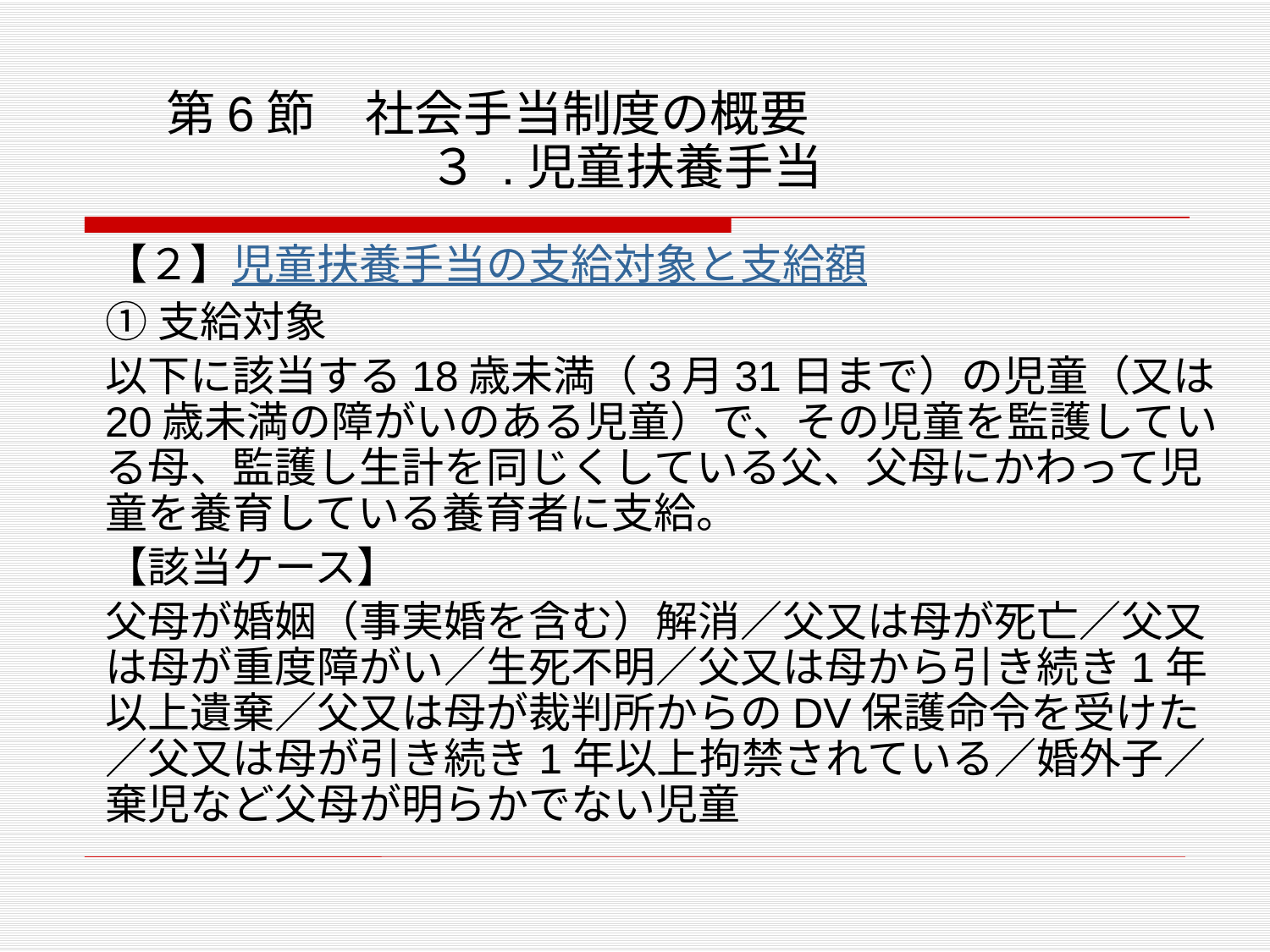

# 第6節　社会手当制度の概要 　　　　  ３ .児童扶養手当
【２】児童扶養手当の支給対象と支給額
①支給対象
以下に該当する18歳未満（3月31日まで）の児童（又は20歳未満の障がいのある児童）で、その児童を監護している母、監護し生計を同じくしている父、父母にかわって児童を養育している養育者に支給。
【該当ケース】
父母が婚姻（事実婚を含む）解消／父又は母が死亡／父又は母が重度障がい／生死不明／父又は母から引き続き1年以上遺棄／父又は母が裁判所からのDV保護命令を受けた／父又は母が引き続き1年以上拘禁されている／婚外子／棄児など父母が明らかでない児童